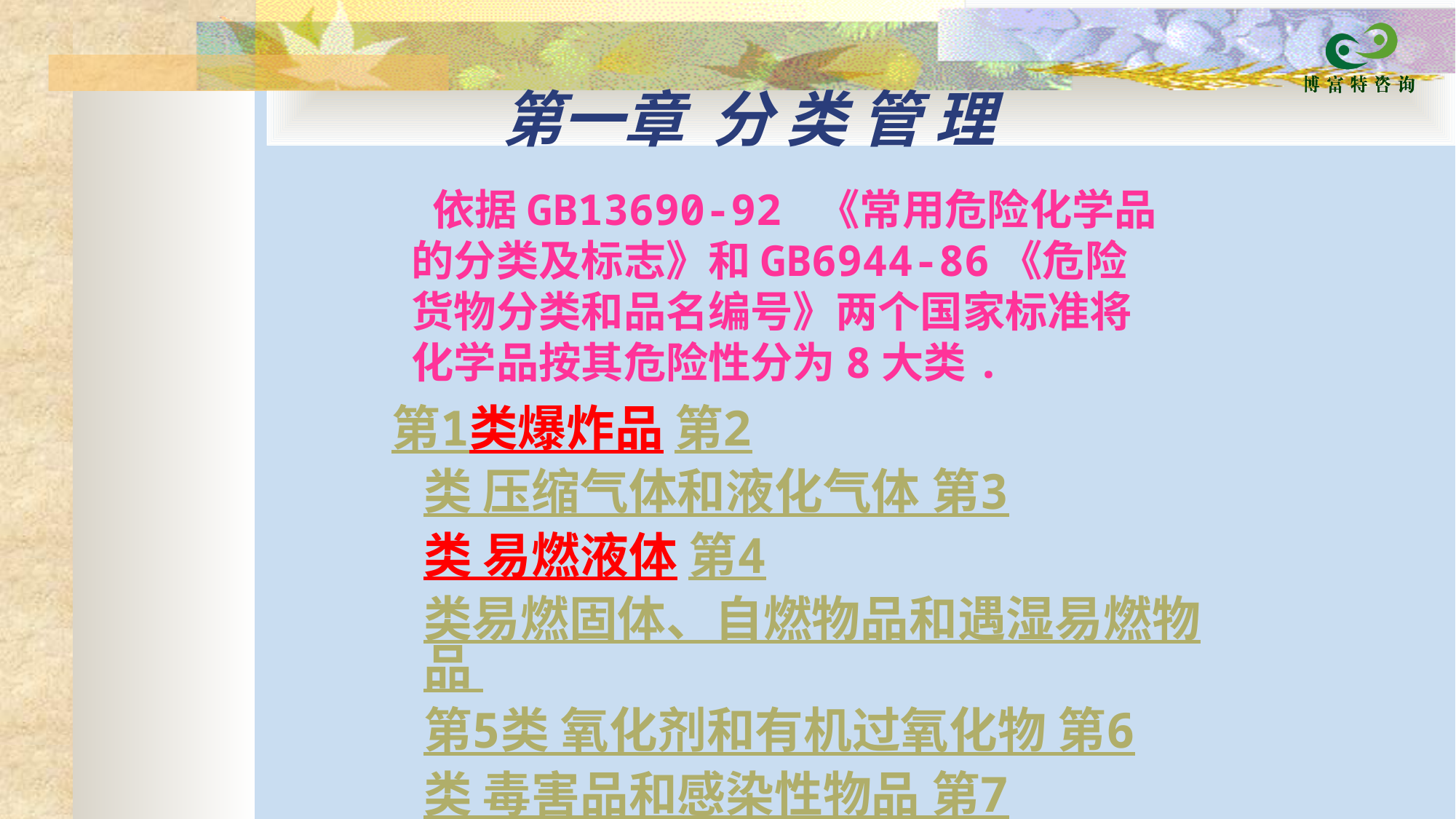

# 第一章  分 类 管 理
  依据GB13690-92 《常用危险化学品的分类及标志》和GB6944-86《危险货物分类和品名编号》两个国家标准将化学品按其危险性分为8大类.
 第1类爆炸品 第2类 压缩气体和液化气体 第3类 易燃液体 第4类易燃固体、自燃物品和遇湿易燃物品 第5类 氧化剂和有机过氧化物 第6类 毒害品和感染性物品 第7类 放射性物品 第8类 腐蚀品